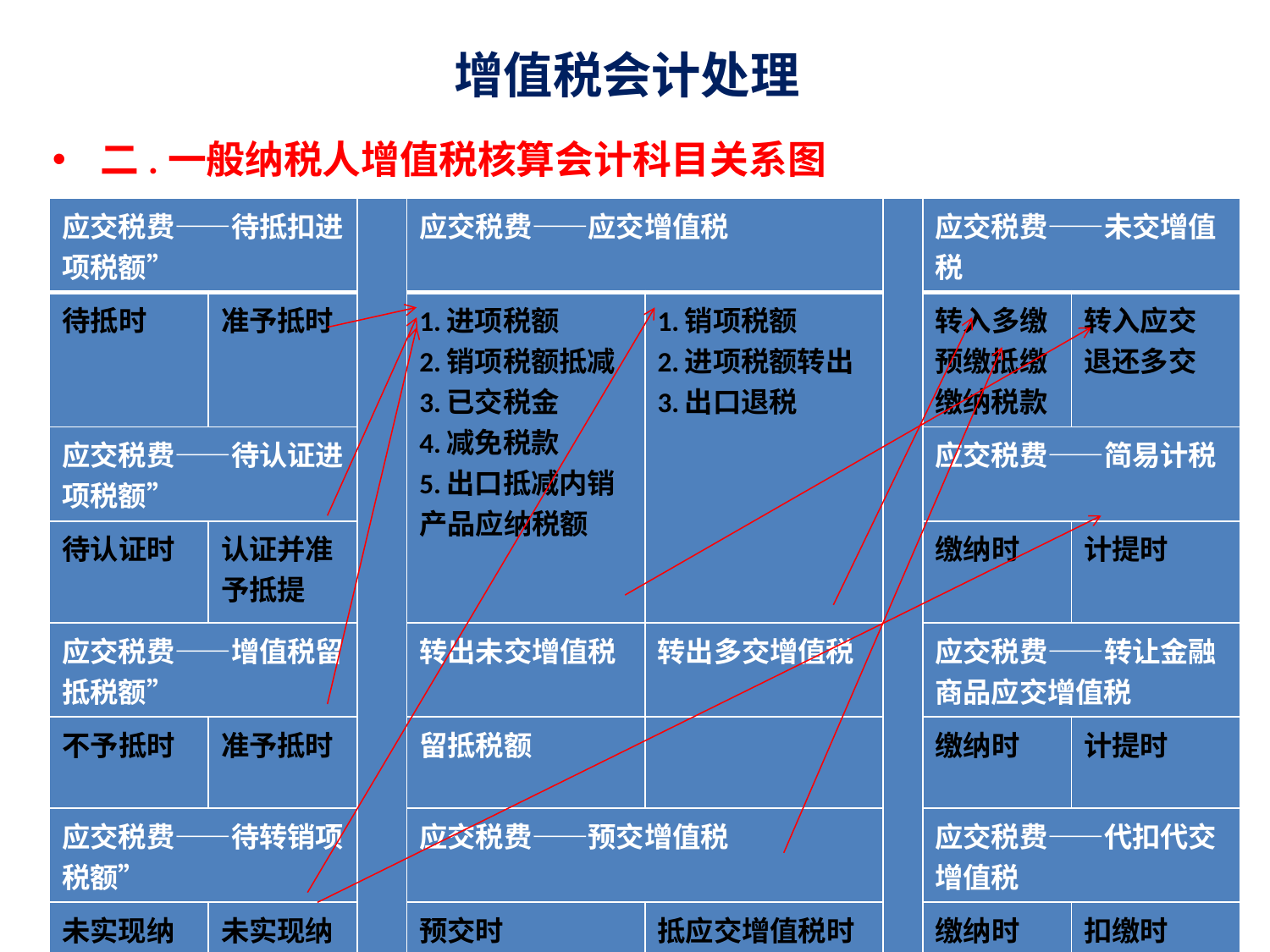

# 增值税会计处理
二.一般纳税人增值税核算会计科目关系图

| 应交税费——待抵扣进项税额” |  |  | 应交税费——应交增值税 |  |  | 应交税费——未交增值税 |  |
| --- | --- | --- | --- | --- | --- | --- | --- |
| 待抵时 | 准予抵时 |  | 1.进项税额 2.销项税额抵减 3.已交税金 4.减免税款 5.出口抵减内销产品应纳税额 | 1.销项税额 2.进项税额转出 3.出口退税 |  | 转入多缴 预缴抵缴 缴纳税款 | 转入应交 退还多交 |
| 应交税费——待认证进项税额” |  |  |  |  |  | 应交税费——简易计税 |  |
| 待认证时 | 认证并准予抵提 |  |  |  |  | 缴纳时 | 计提时 |
| 应交税费——增值税留抵税额” |  |  | 转出未交增值税 | 转出多交增值税 |  | 应交税费——转让金融商品应交增值税 |  |
| 不予抵时 | 准予抵时 |  | 留抵税额 |  |  | 缴纳时 | 计提时 |
| 应交税费——待转销项税额” |  |  | 应交税费——预交增值税 |  |  | 应交税费——代扣代交增值税 |  |
| 未实现纳税义务时 | 未实现纳税义务时 |  | 预交时 | 抵应交增值税时 |  | 缴纳时 | 扣缴时 |